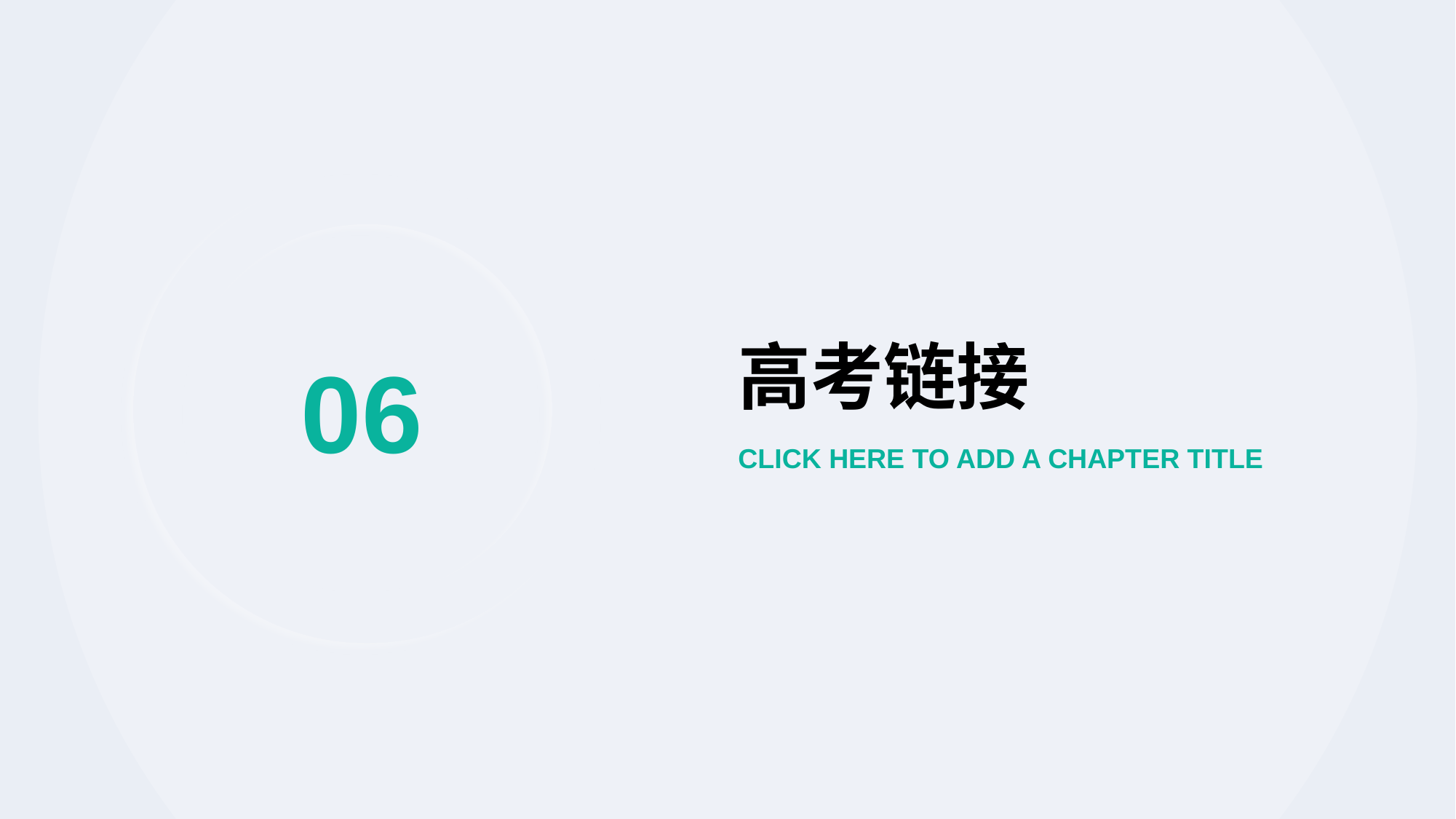

# 高考链接
06
Click here to add a chapter title